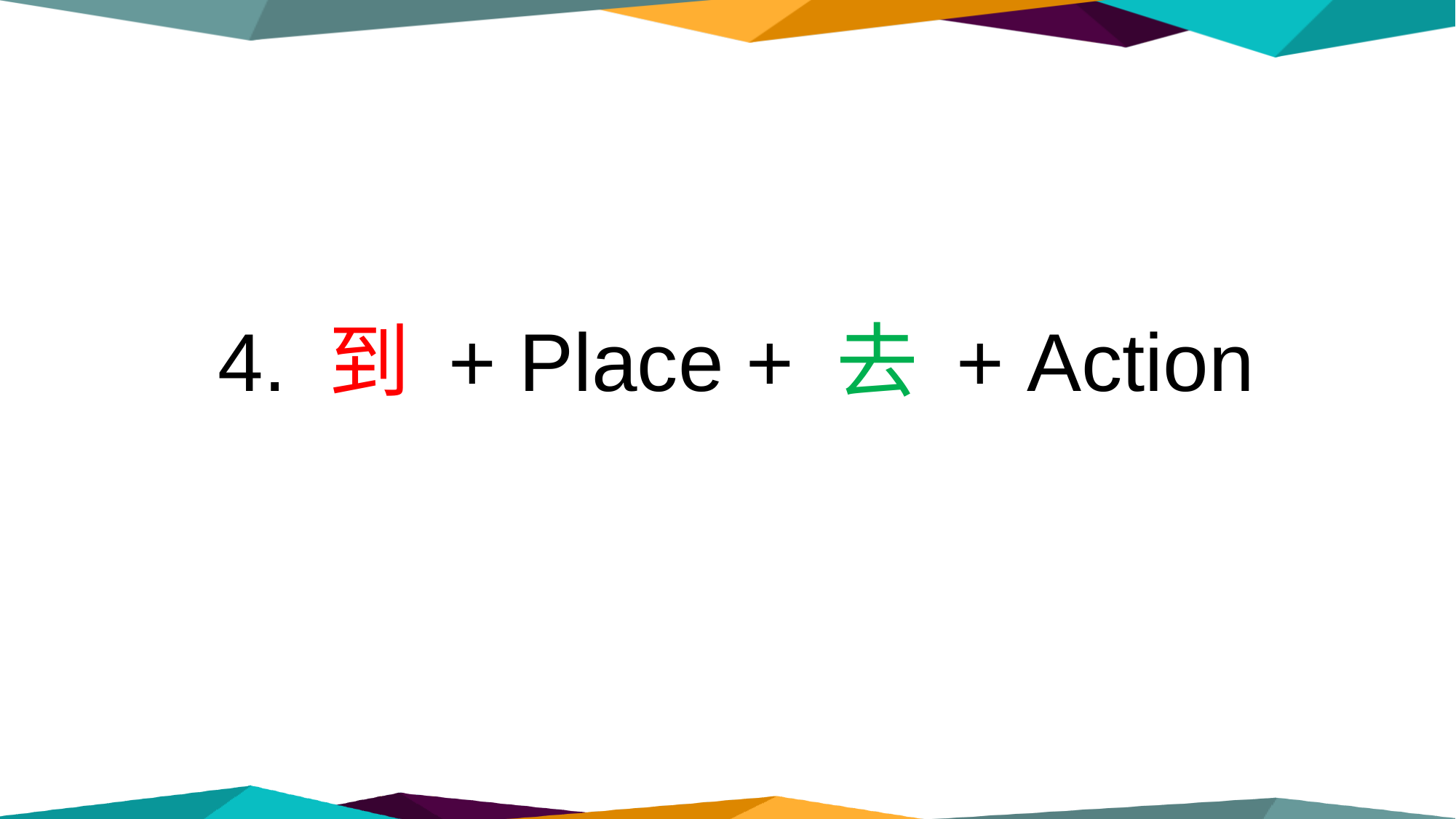

4. 到 + Place + 去 + Action